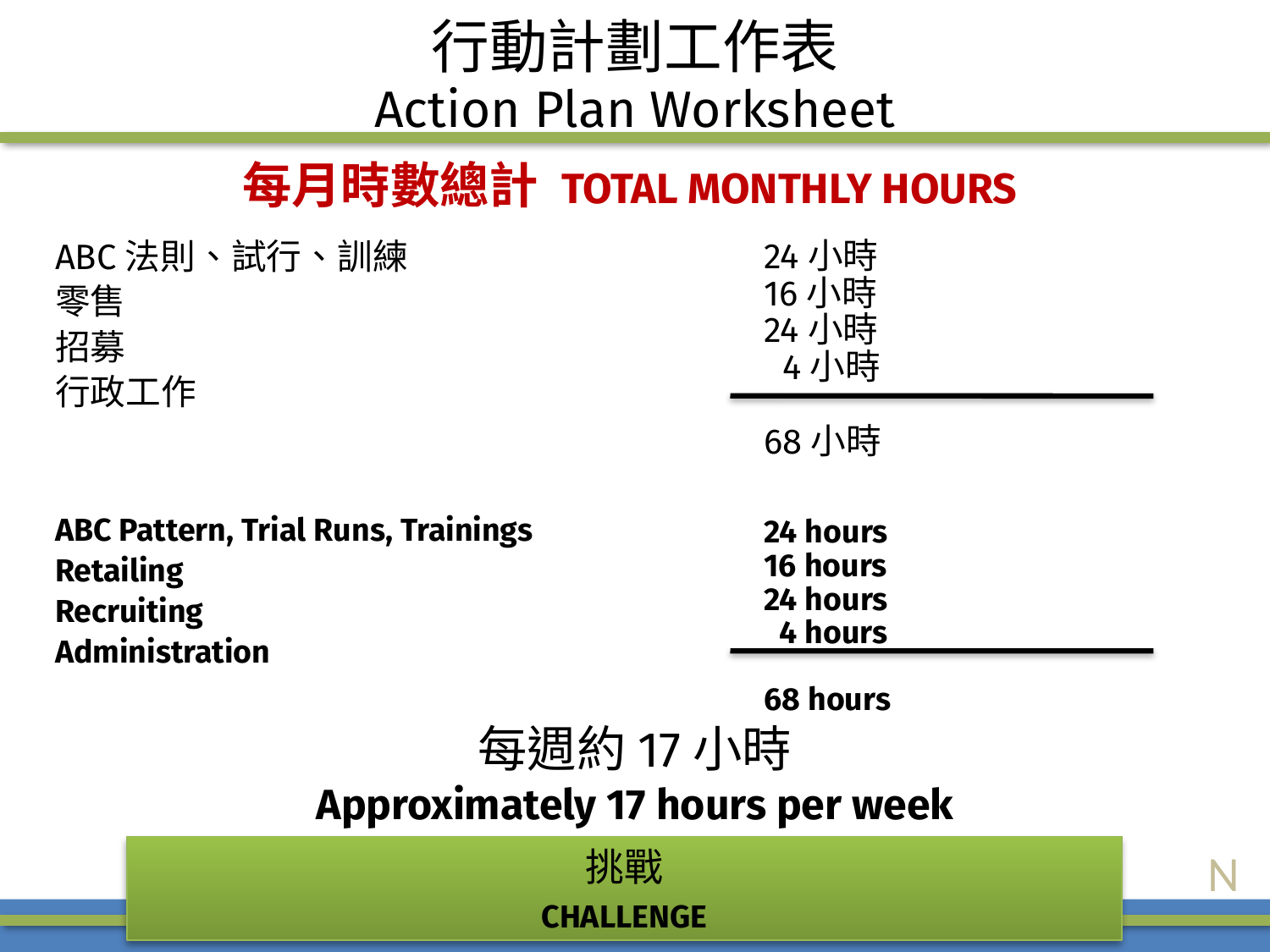

# 行動計劃工作表 Action Plan Worksheet
每月時數總計 TOTAL MONTHLY HOURS
ABC法則、試行、訓練
零售
招募
行政工作
24小時
16小時
24小時
  4小時

68小時

ABC Pattern, Trial Runs, Trainings
Retailing
Recruiting
Administration
24 hours
16 hours
24 hours
  4 hours

68 hours

每週約17小時
Approximately 17 hours per week
N
挑戰
CHALLENGE